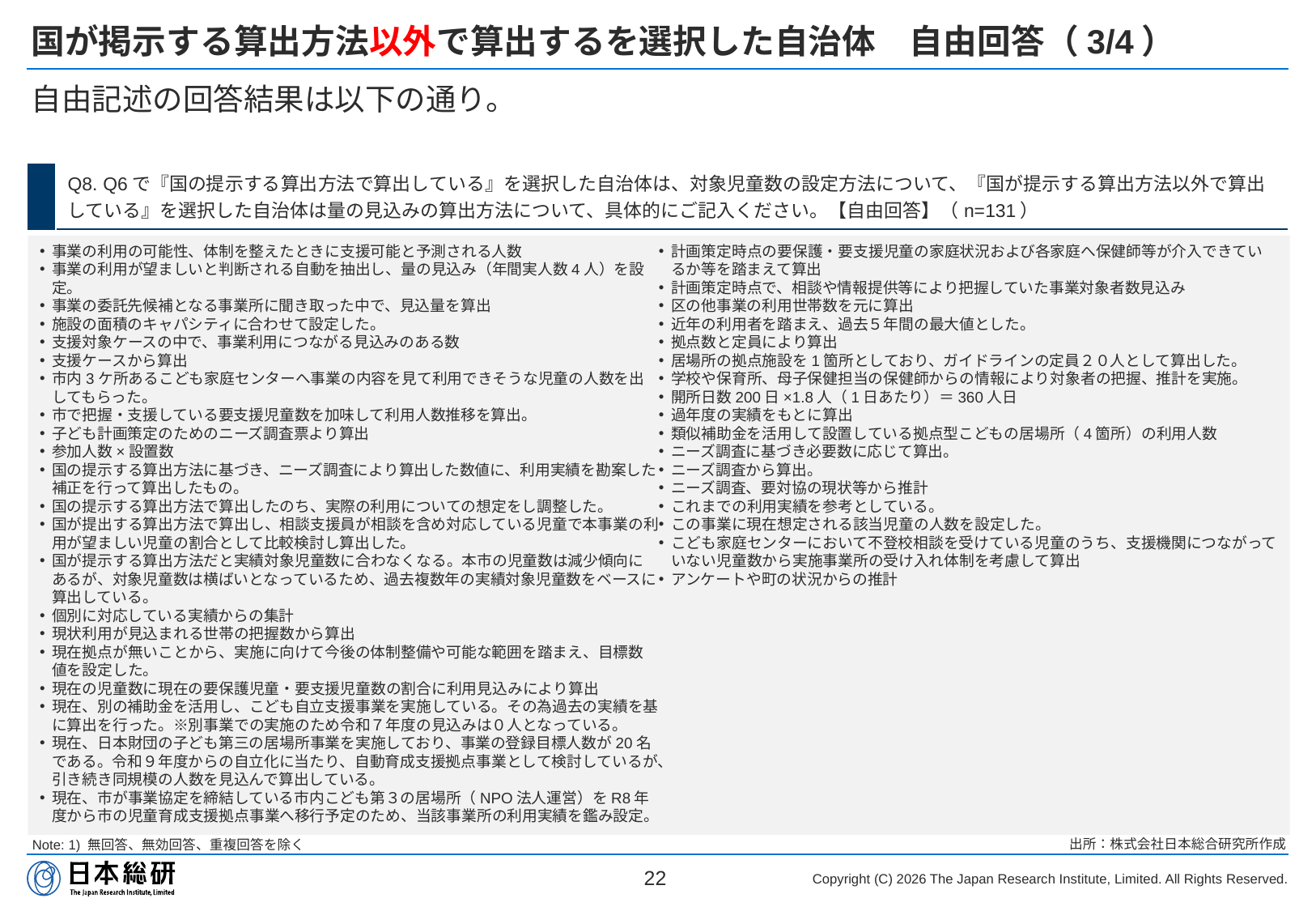

# 国が掲示する算出方法以外で算出するを選択した自治体　自由回答（3/4）
自由記述の回答結果は以下の通り。
|  | Q8. Q6で『国の提示する算出方法で算出している』を選択した自治体は、対象児童数の設定方法について、『国が提示する算出方法以外で算出している』を選択した自治体は量の見込みの算出方法について、具体的にご記入ください。【自由回答】（n=131） |
| --- | --- |
事業の利用の可能性、体制を整えたときに支援可能と予測される人数
事業の利用が望ましいと判断される自動を抽出し、量の見込み（年間実人数4人）を設定。
事業の委託先候補となる事業所に聞き取った中で、見込量を算出
施設の面積のキャパシティに合わせて設定した。
支援対象ケースの中で、事業利用につながる見込みのある数
支援ケースから算出
市内3ケ所あるこども家庭センターへ事業の内容を見て利用できそうな児童の人数を出してもらった。
市で把握・支援している要支援児童数を加味して利用人数推移を算出。
子ども計画策定のためのニーズ調査票より算出
参加人数×設置数
国の提示する算出方法に基づき、ニーズ調査により算出した数値に、利用実績を勘案した補正を行って算出したもの。
国の提示する算出方法で算出したのち、実際の利用についての想定をし調整した。
国が提出する算出方法で算出し、相談支援員が相談を含め対応している児童で本事業の利用が望ましい児童の割合として比較検討し算出した。
国が提示する算出方法だと実績対象児童数に合わなくなる。本市の児童数は減少傾向にあるが、対象児童数は横ばいとなっているため、過去複数年の実績対象児童数をベースに算出している。
個別に対応している実績からの集計
現状利用が見込まれる世帯の把握数から算出
現在拠点が無いことから、実施に向けて今後の体制整備や可能な範囲を踏まえ、目標数値を設定した。
現在の児童数に現在の要保護児童・要支援児童数の割合に利用見込みにより算出
現在、別の補助金を活用し、こども自立支援事業を実施している。その為過去の実績を基に算出を行った。※別事業での実施のため令和７年度の見込みは０人となっている。
現在、日本財団の子ども第三の居場所事業を実施しており、事業の登録目標人数が20名である。令和９年度からの自立化に当たり、自動育成支援拠点事業として検討しているが、引き続き同規模の人数を見込んで算出している。
現在、市が事業協定を締結している市内こども第３の居場所（NPO法人運営）をR8年度から市の児童育成支援拠点事業へ移行予定のため、当該事業所の利用実績を鑑み設定。
計画策定時点の要保護・要支援児童の家庭状況および各家庭へ保健師等が介入できているか等を踏まえて算出
計画策定時点で、相談や情報提供等により把握していた事業対象者数見込み
区の他事業の利用世帯数を元に算出
近年の利用者を踏まえ、過去５年間の最大値とした。
拠点数と定員により算出
居場所の拠点施設を1箇所としており、ガイドラインの定員２０人として算出した。
学校や保育所、母子保健担当の保健師からの情報により対象者の把握、推計を実施。
開所日数200日×1.8人（1日あたり）＝360人日
過年度の実績をもとに算出
類似補助金を活用して設置している拠点型こどもの居場所（4箇所）の利用人数
ニーズ調査に基づき必要数に応じて算出。
ニーズ調査から算出。
ニーズ調査、要対協の現状等から推計
これまでの利用実績を参考としている。
この事業に現在想定される該当児童の人数を設定した。
こども家庭センターにおいて不登校相談を受けている児童のうち、支援機関につながっていない児童数から実施事業所の受け入れ体制を考慮して算出
アンケートや町の状況からの推計

出所：株式会社日本総合研究所作成
Note: 1) 無回答、無効回答、重複回答を除く